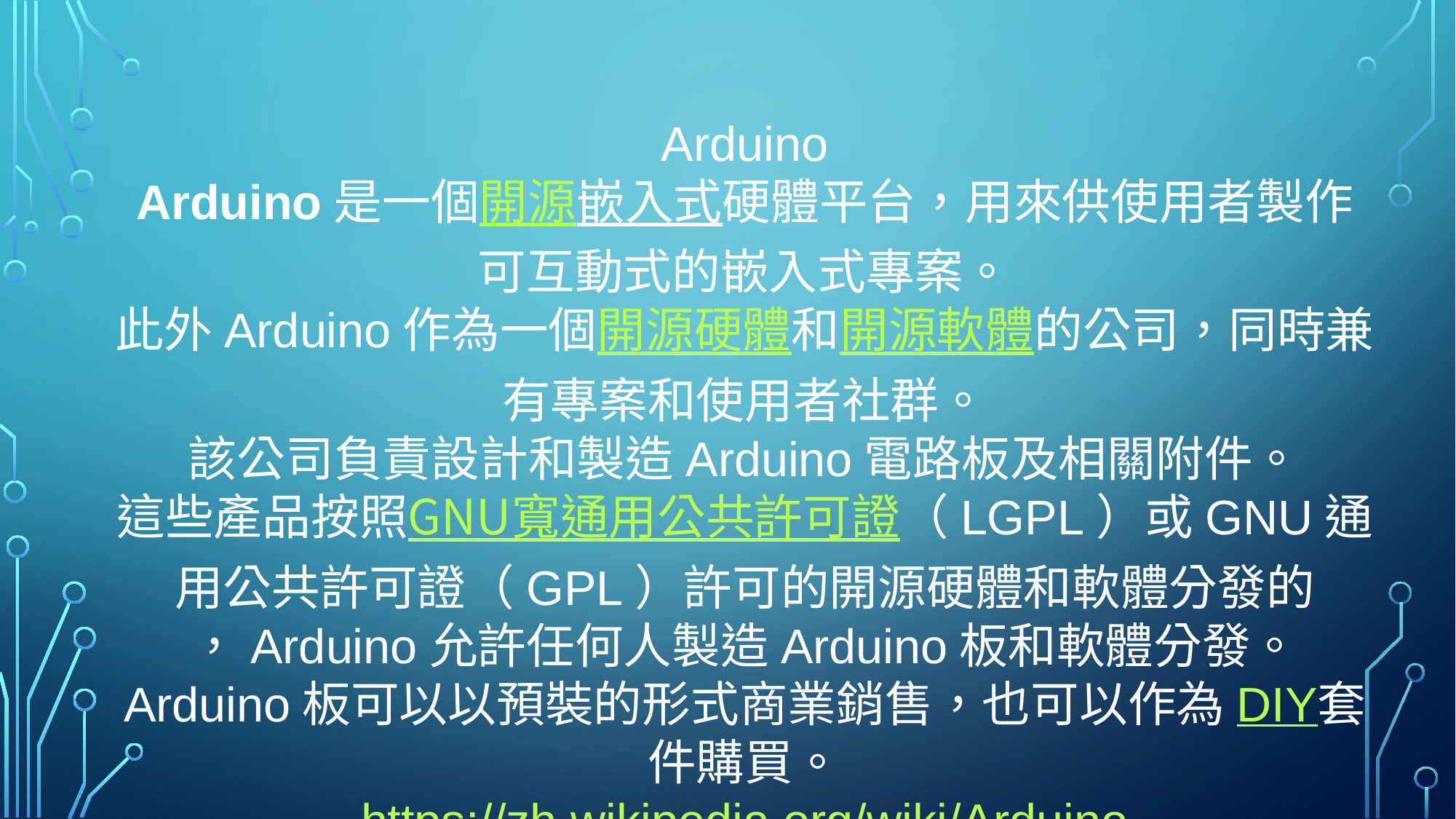

Arduino
Arduino是一個開源嵌入式硬體平台，用來供使用者製作可互動式的嵌入式專案。
此外Arduino作為一個開源硬體和開源軟體的公司，同時兼有專案和使用者社群。
該公司負責設計和製造Arduino電路板及相關附件。
這些產品按照GNU寬通用公共許可證（LGPL）或GNU通用公共許可證（GPL）許可的開源硬體和軟體分發的
，Arduino允許任何人製造Arduino板和軟體分發。 Arduino板可以以預裝的形式商業銷售，也可以作為DIY套件購買。
https://zh.wikipedia.org/wiki/Arduino